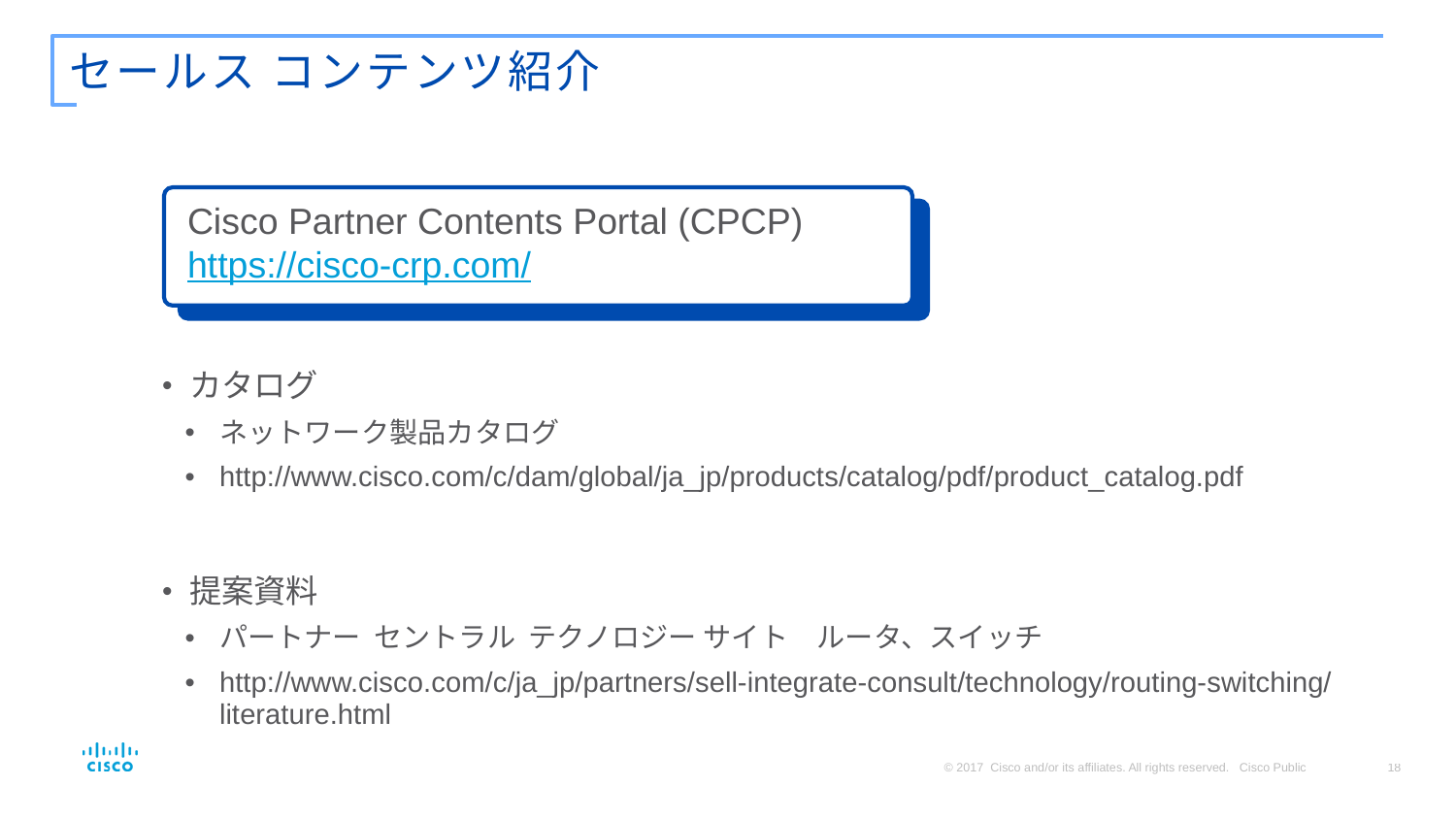

# セールス コンテンツ紹介

Cisco Partner Contents Portal (CPCP)
https://cisco-crp.com/

カタログ
ネットワーク製品カタログ
http://www.cisco.com/c/dam/global/ja_jp/products/catalog/pdf/product_catalog.pdf

提案資料
パートナー  セントラル  テクノロジー サイト　ルータ、スイッチ
http://www.cisco.com/c/ja_jp/partners/sell-integrate-consult/technology/routing-switching/literature.html